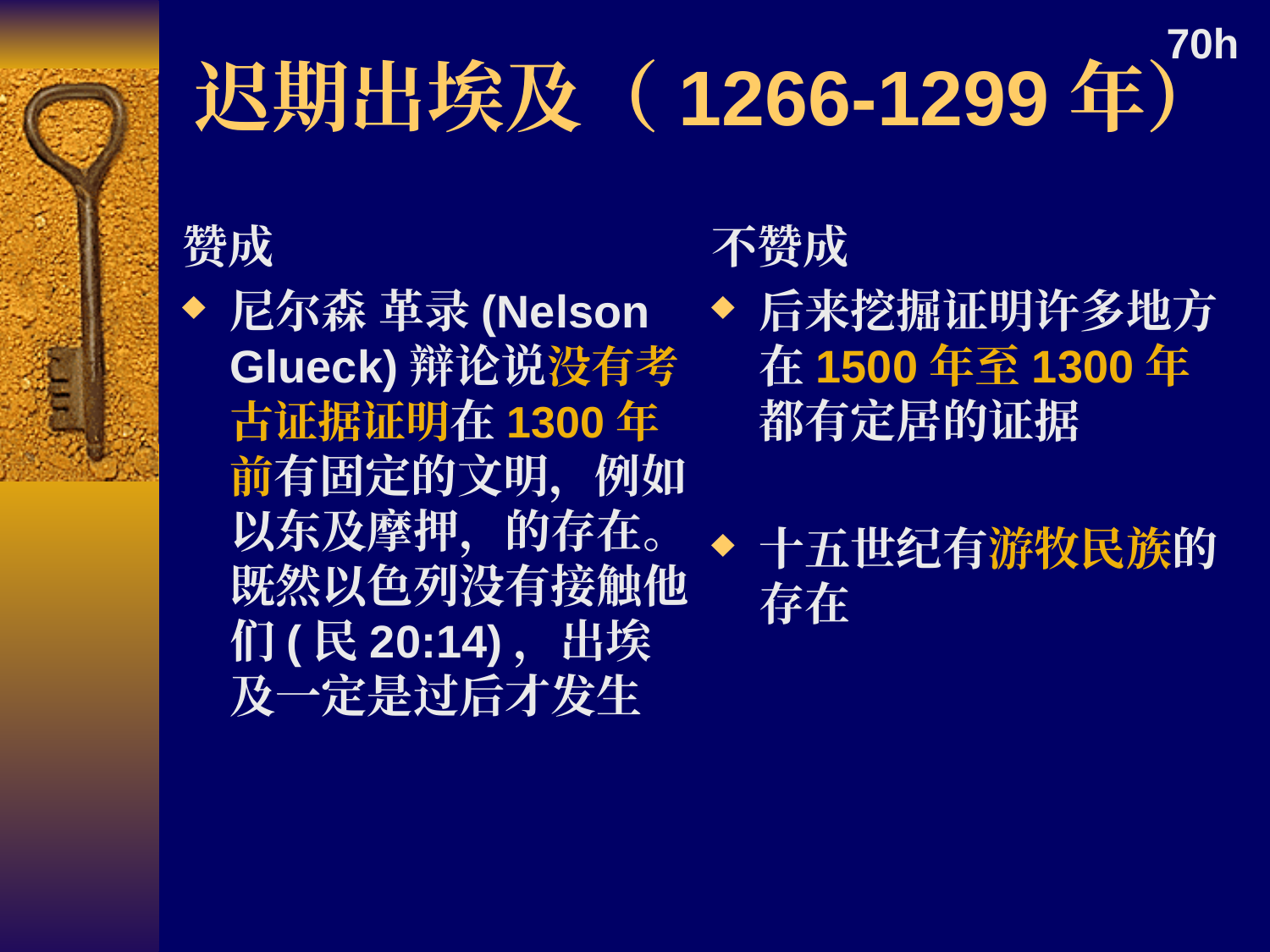

# 迟期出埃及（1266-1299年）
70h
赞成
尼尔森 革录(Nelson Glueck)辩论说没有考古证据证明在1300年前有固定的文明，例如以东及摩押，的存在。既然以色列没有接触他们(民20:14)，出埃及一定是过后才发生
不赞成
后来挖掘证明许多地方在1500年至1300年都有定居的证据

十五世纪有游牧民族的存在